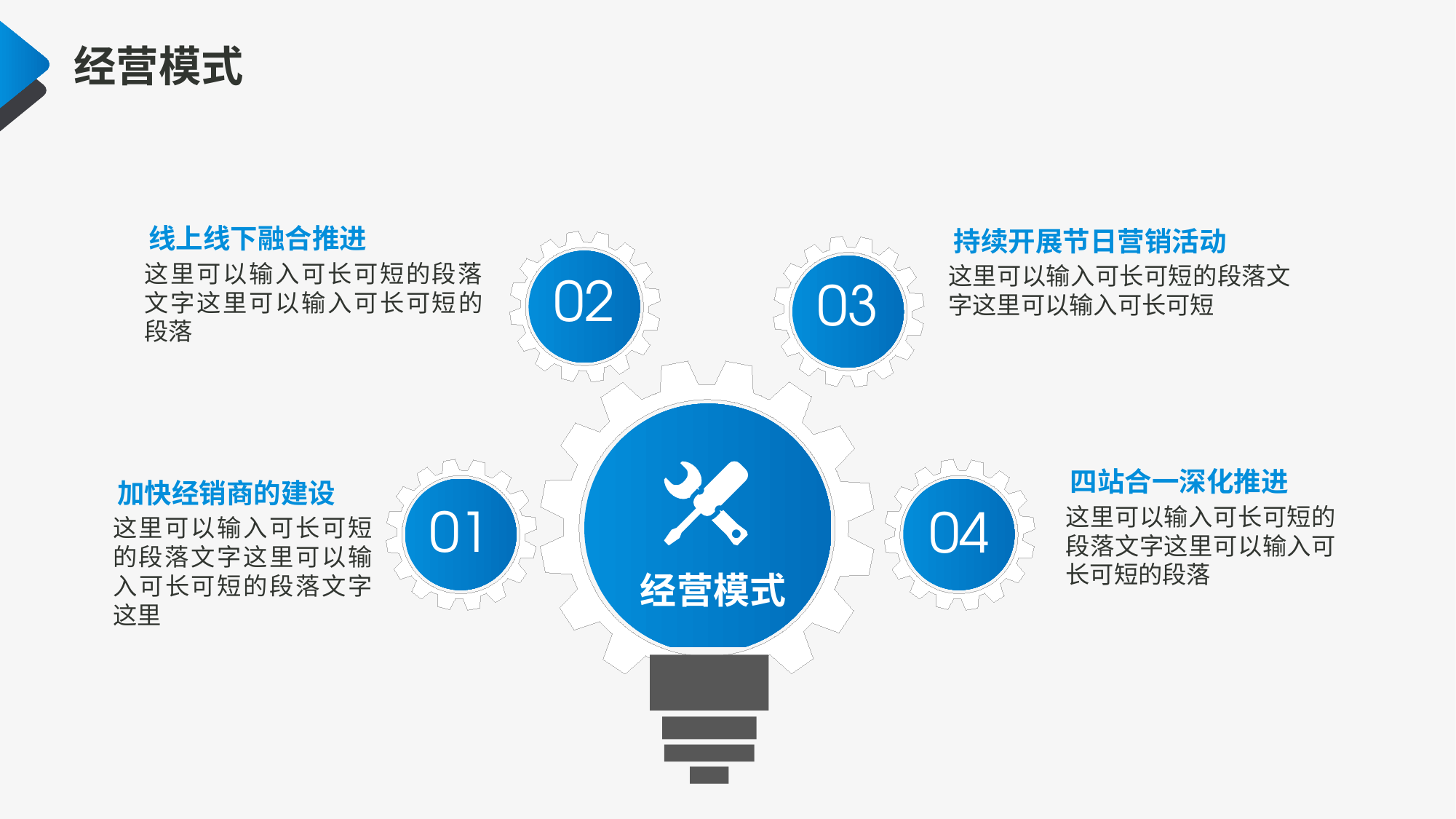

经营模式

线上线下融合推进
持续开展节日营销活动

这里可以输入可长可短的段落文字这里可以输入可长可短的段落
这里可以输入可长可短的段落文字这里可以输入可长可短
02
03

四站合一深化推进

加快经销商的建设
01
04
这里可以输入可长可短的段落文字这里可以输入可长可短的段落
这里可以输入可长可短的段落文字这里可以输入可长可短的段落文字这里
经营模式